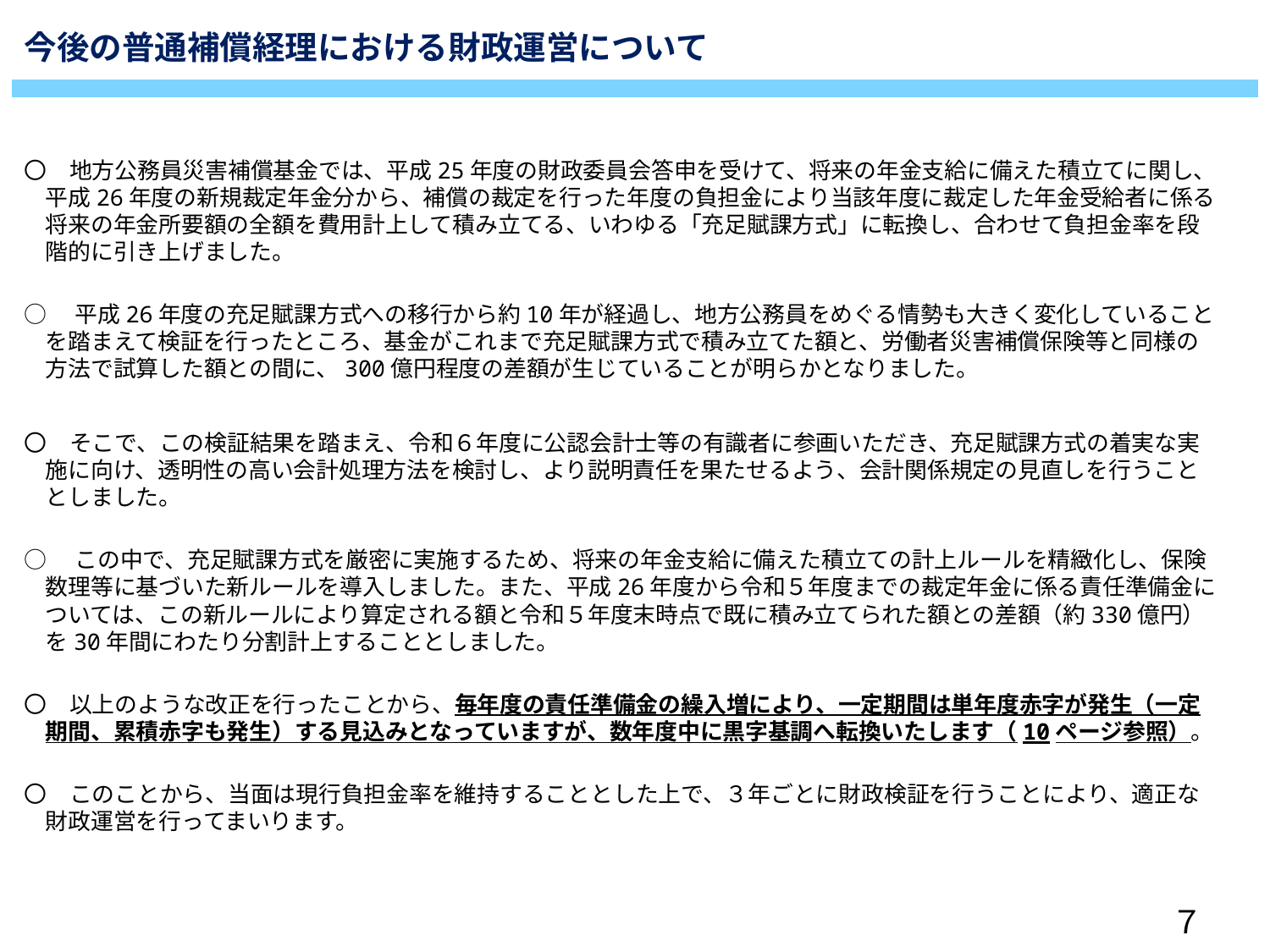

今後の普通補償経理における財政運営について
〇　地方公務員災害補償基金では、平成25年度の財政委員会答申を受けて、将来の年金支給に備えた積立てに関し、平成26年度の新規裁定年金分から、補償の裁定を行った年度の負担金により当該年度に裁定した年金受給者に係る将来の年金所要額の全額を費用計上して積み立てる、いわゆる「充足賦課方式」に転換し、合わせて負担金率を段階的に引き上げました。

○　平成26年度の充足賦課方式への移行から約10年が経過し、地方公務員をめぐる情勢も大きく変化していることを踏まえて検証を行ったところ、基金がこれまで充足賦課方式で積み立てた額と、労働者災害補償保険等と同様の方法で試算した額との間に、300億円程度の差額が生じていることが明らかとなりました。

〇　そこで、この検証結果を踏まえ、令和６年度に公認会計士等の有識者に参画いただき、充足賦課方式の着実な実施に向け、透明性の高い会計処理方法を検討し、より説明責任を果たせるよう、会計関係規定の見直しを行うこととしました。

○　この中で、充足賦課方式を厳密に実施するため、将来の年金支給に備えた積立ての計上ルールを精緻化し、保険数理等に基づいた新ルールを導入しました。また、平成26年度から令和５年度までの裁定年金に係る責任準備金については、この新ルールにより算定される額と令和５年度末時点で既に積み立てられた額との差額（約330億円）を30年間にわたり分割計上することとしました。

〇　以上のような改正を行ったことから、毎年度の責任準備金の繰入増により、一定期間は単年度赤字が発生（一定期間、累積赤字も発生）する見込みとなっていますが、数年度中に黒字基調へ転換いたします（10ページ参照）。

〇　このことから、当面は現行負担金率を維持することとした上で、３年ごとに財政検証を行うことにより、適正な財政運営を行ってまいります。
７